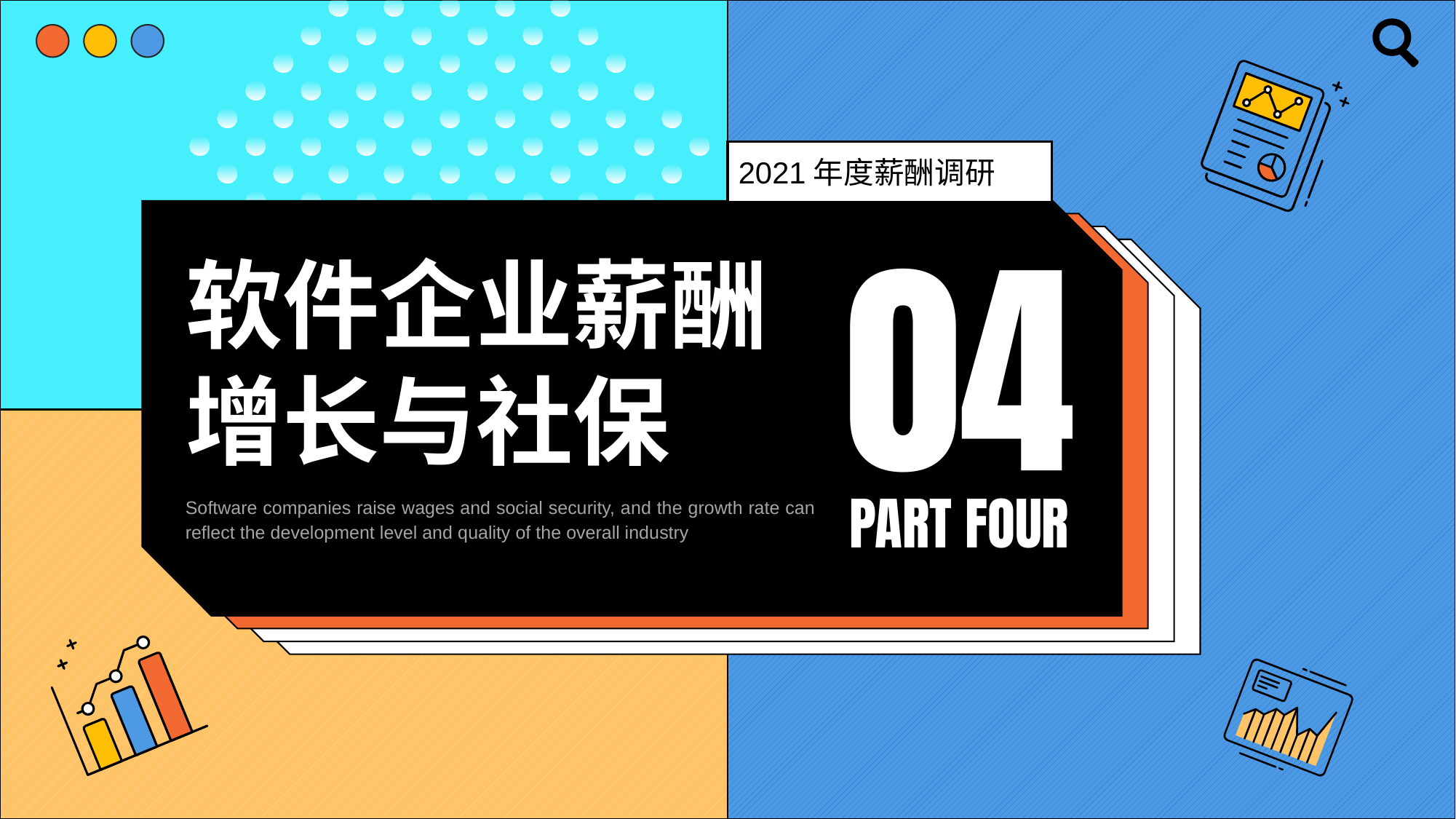

2021年度薪酬调研

04
软件企业薪酬
增长与社保
PART FOUR
Software companies raise wages and social security, and the growth rate can reflect the development level and quality of the overall industry